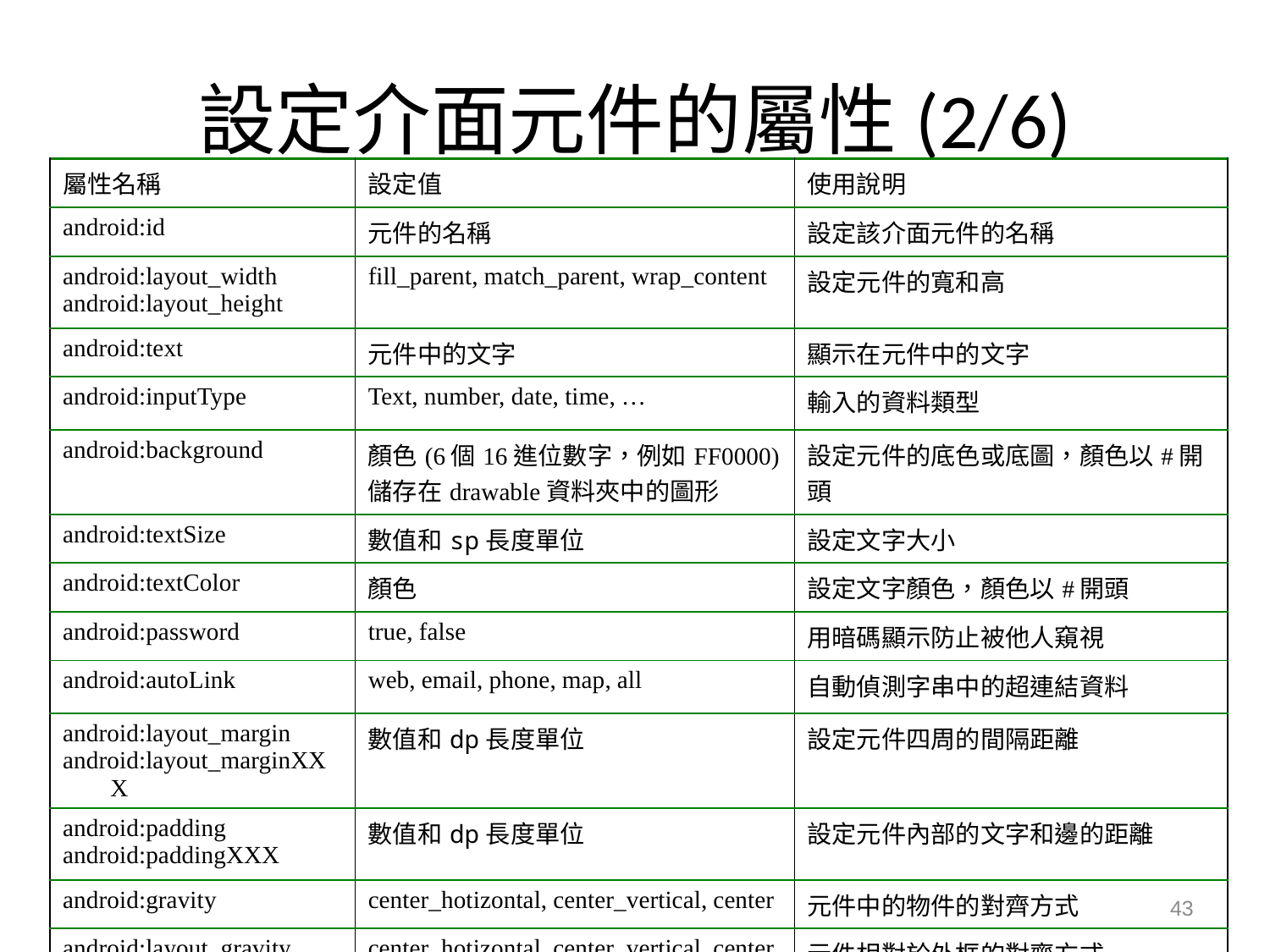

# 設定介面元件的屬性(2/6)
| 屬性名稱 | 設定值 | 使用說明 |
| --- | --- | --- |
| android:id | 元件的名稱 | 設定該介面元件的名稱 |
| android:layout\_width android:layout\_height | fill\_parent, match\_parent, wrap\_content | 設定元件的寬和高 |
| android:text | 元件中的文字 | 顯示在元件中的文字 |
| android:inputType | Text, number, date, time, … | 輸入的資料類型 |
| android:background | 顏色(6個16進位數字，例如FF0000) 儲存在drawable資料夾中的圖形 | 設定元件的底色或底圖，顏色以#開頭 |
| android:textSize | 數值和sp長度單位 | 設定文字大小 |
| android:textColor | 顏色 | 設定文字顏色，顏色以#開頭 |
| android:password | true, false | 用暗碼顯示防止被他人窺視 |
| android:autoLink | web, email, phone, map, all | 自動偵測字串中的超連結資料 |
| android:layout\_margin android:layout\_marginXXX | 數值和dp長度單位 | 設定元件四周的間隔距離 |
| android:padding android:paddingXXX | 數值和dp長度單位 | 設定元件內部的文字和邊的距離 |
| android:gravity | center\_hotizontal, center\_vertical, center | 元件中的物件的對齊方式 |
| android:layout\_gravity | center\_hotizontal, center\_vertical, center | 元件相對於外框的對齊方式 |
43